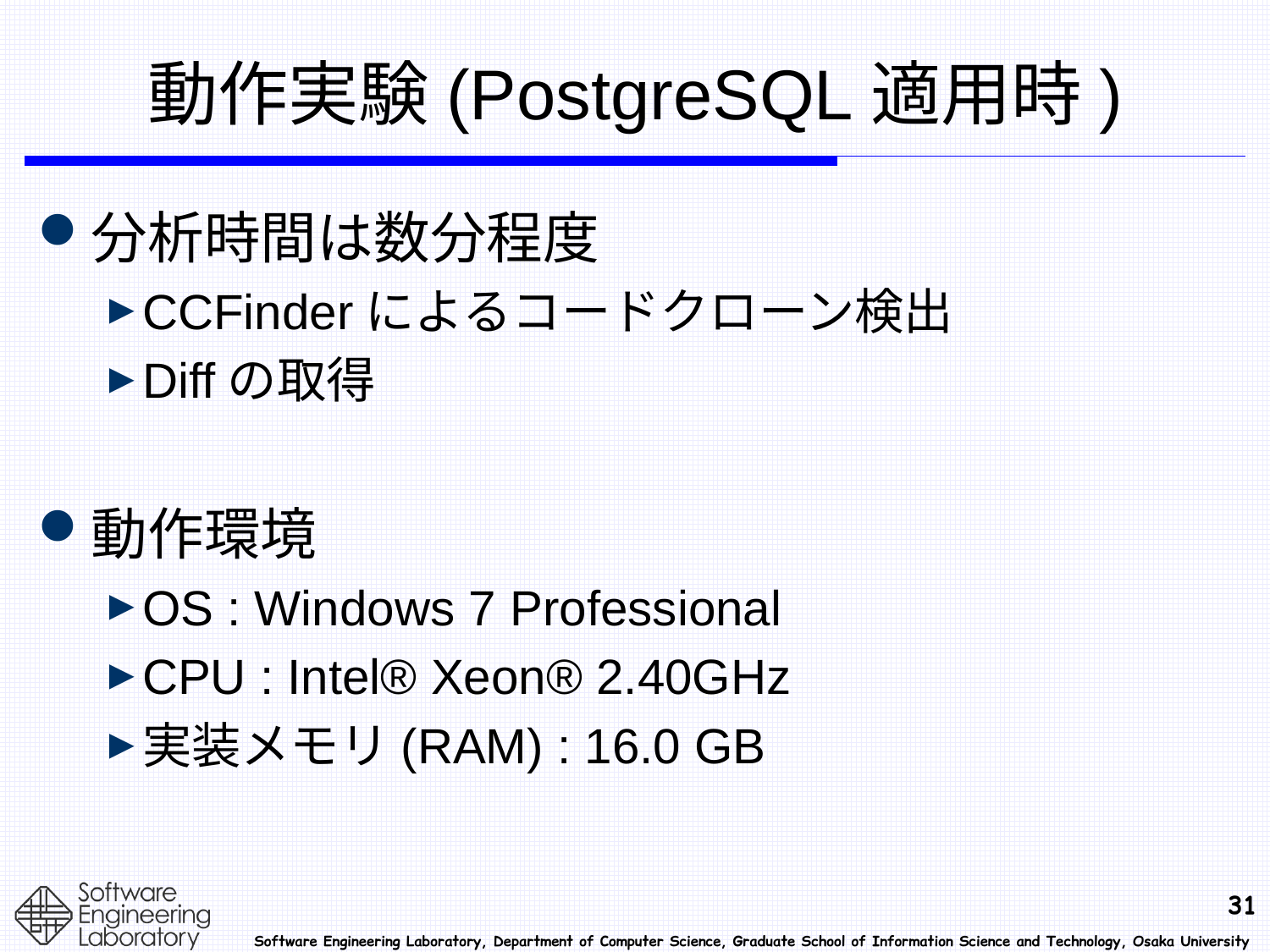

# 動作実験(PostgreSQL適用時)
分析時間は数分程度
CCFinderによるコードクローン検出
Diffの取得

動作環境
OS : Windows 7 Professional
CPU : Intel® Xeon® 2.40GHz
実装メモリ(RAM) : 16.0 GB